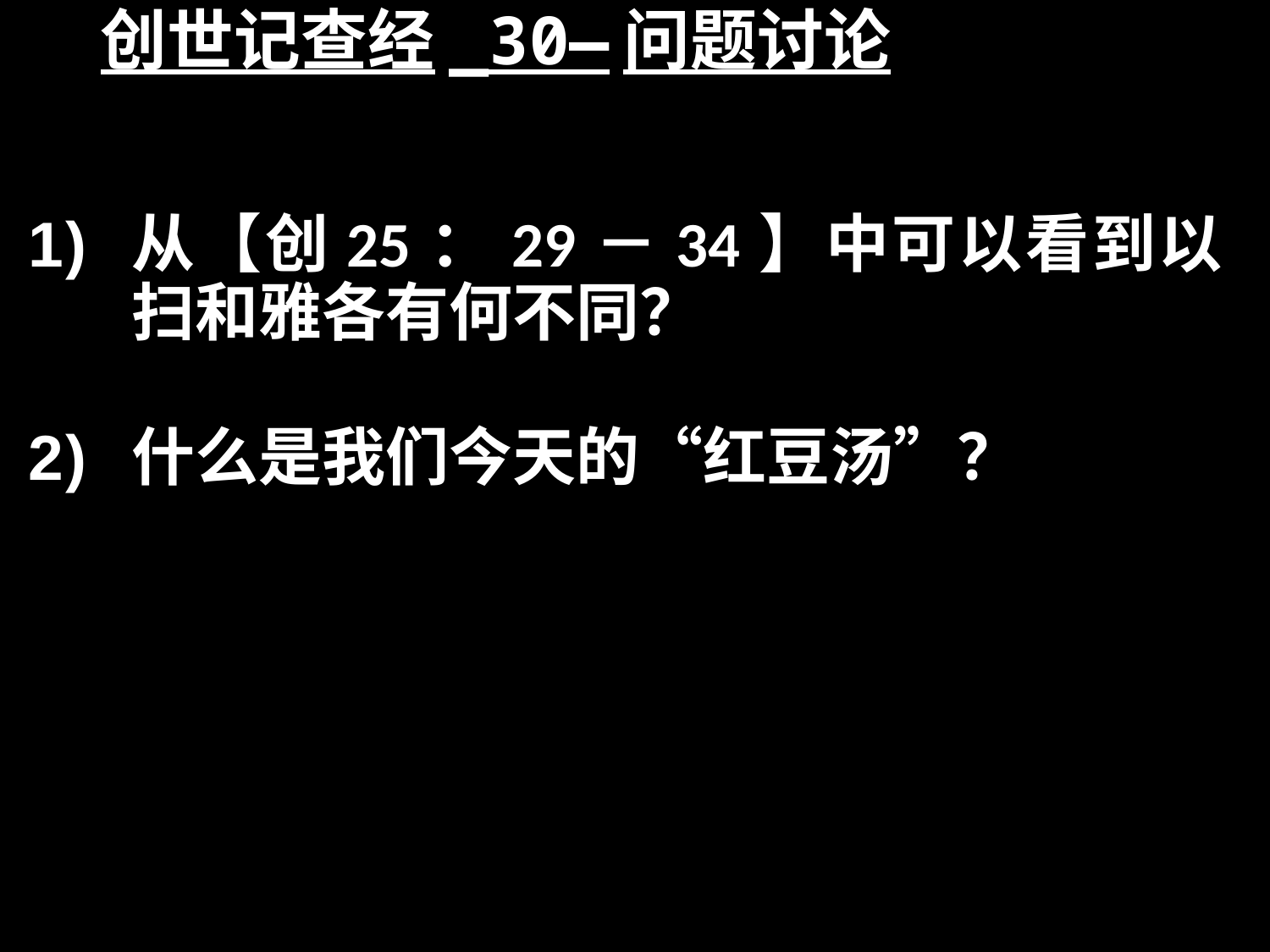

# 创世记查经_30—问题讨论
从【创25：29－34】中可以看到以扫和雅各有何不同？

什么是我们今天的“红豆汤”？